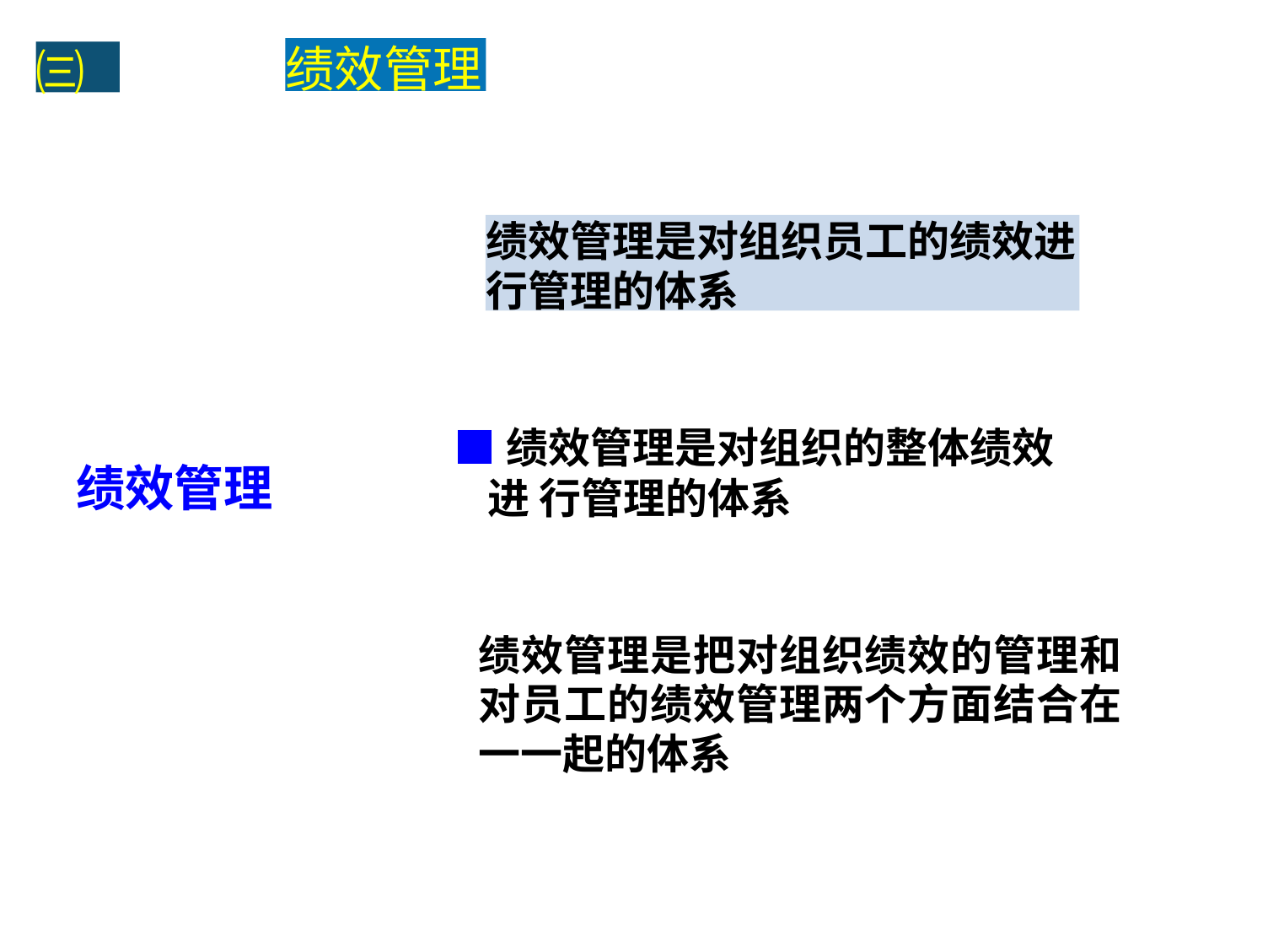

绩效管理
㈢
绩效管理是对组织员工的绩效进 行管理的体系
■绩效管理是对组织的整体绩效进 行管理的体系
绩效管理
绩效管理是把对组织绩效的管理和 对员工的绩效管理两个方面结合在 一一起的体系